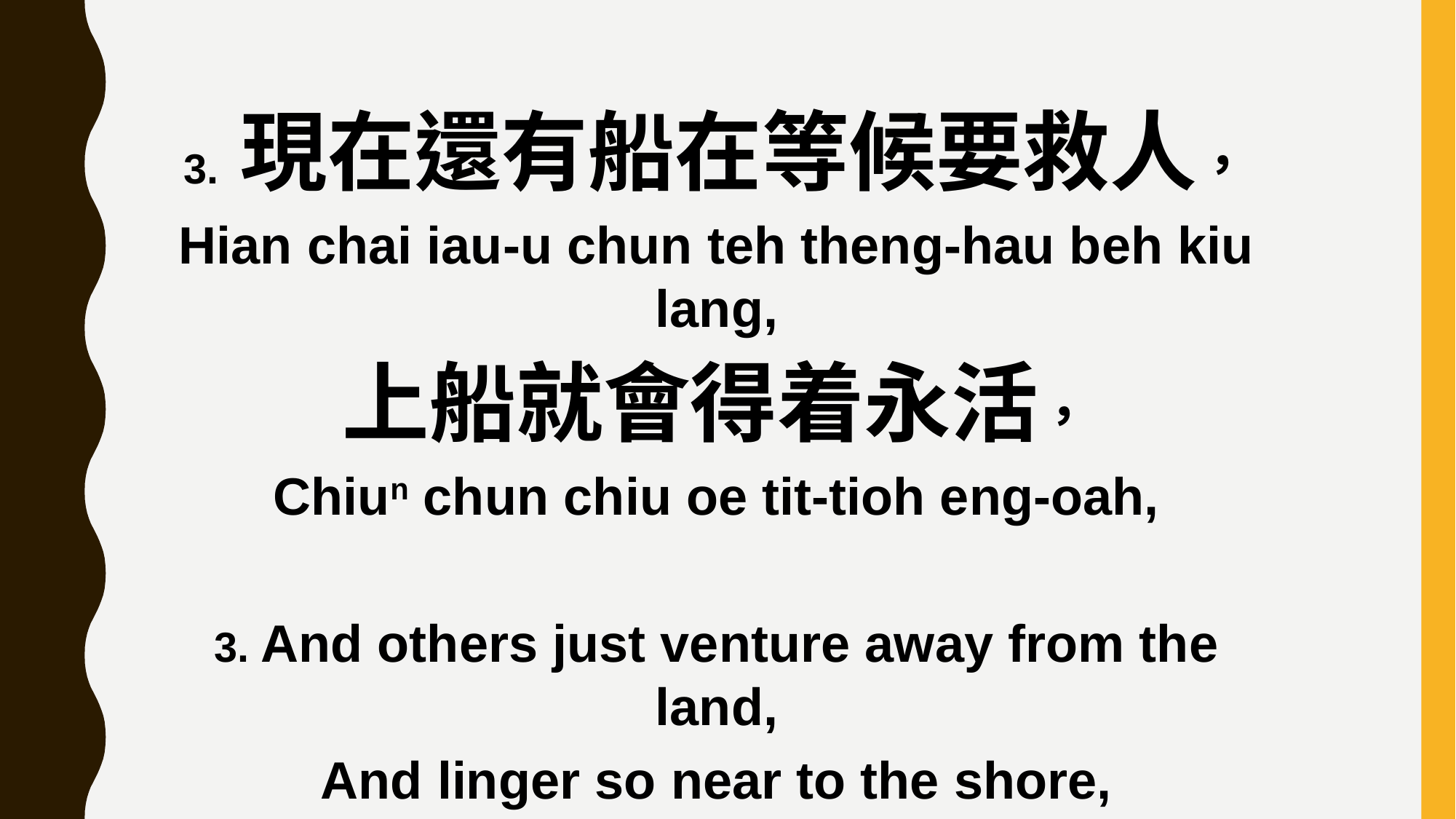

3. 現在還有船在等候要救人，
Hian chai iau-u chun teh theng-hau beh kiu lang,
上船就會得着永活，
Chiun chun chiu oe tit-tioh eng-oah,

3. And others just venture away from the land,
And linger so near to the shore,